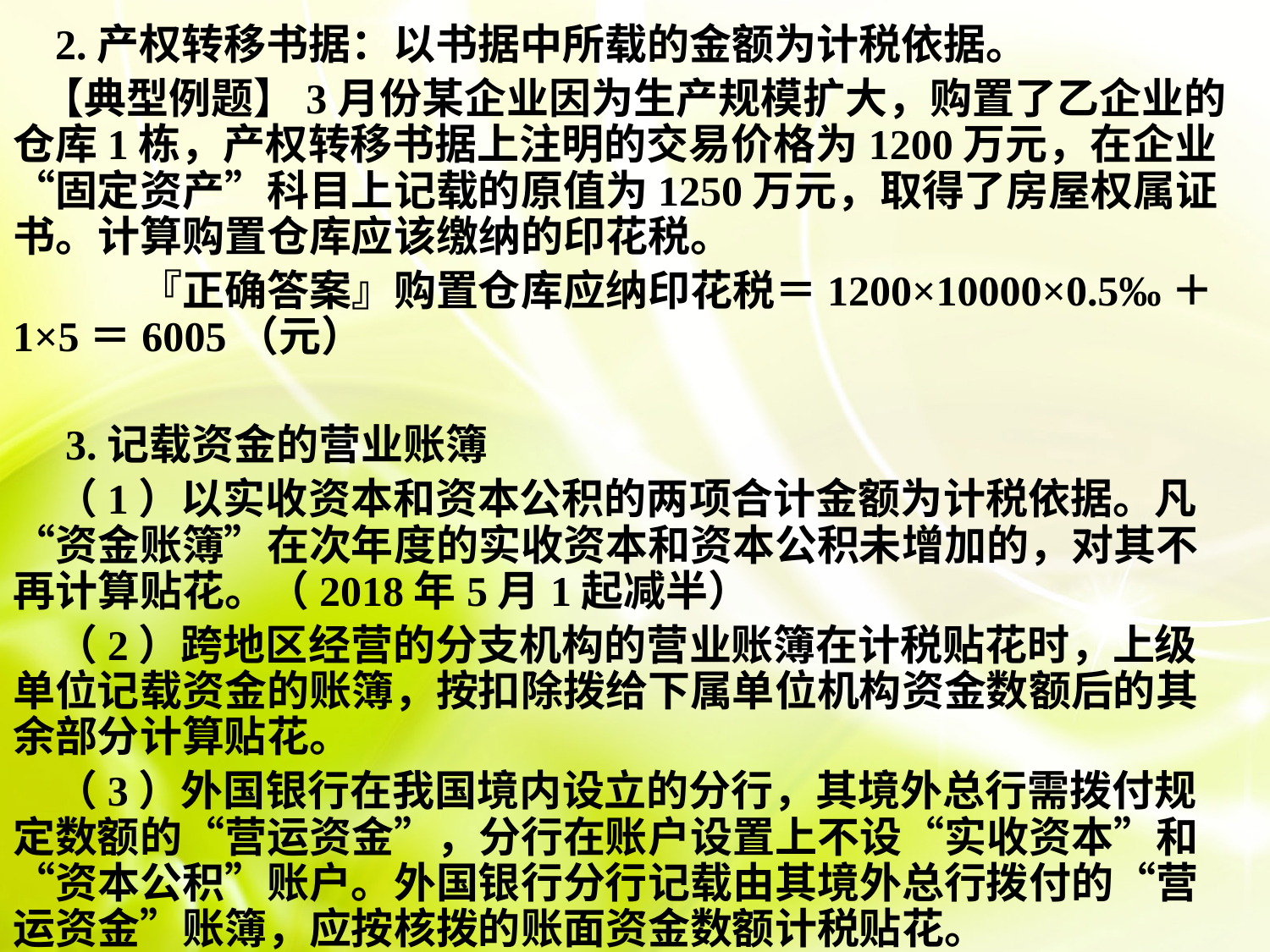

2.产权转移书据：以书据中所载的金额为计税依据。
  【典型例题】3月份某企业因为生产规模扩大，购置了乙企业的仓库1栋，产权转移书据上注明的交易价格为1200万元，在企业“固定资产”科目上记载的原值为1250万元，取得了房屋权属证书。计算购置仓库应该缴纳的印花税。
  	『正确答案』购置仓库应纳印花税＝1200×10000×0.5‰＋1×5＝6005（元）

　3.记载资金的营业账簿
　（1）以实收资本和资本公积的两项合计金额为计税依据。凡“资金账簿”在次年度的实收资本和资本公积未增加的，对其不再计算贴花。（2018年5月1起减半）
　（2）跨地区经营的分支机构的营业账簿在计税贴花时，上级单位记载资金的账簿，按扣除拨给下属单位机构资金数额后的其余部分计算贴花。
　（3）外国银行在我国境内设立的分行，其境外总行需拨付规定数额的“营运资金”，分行在账户设置上不设“实收资本”和“资本公积”账户。外国银行分行记载由其境外总行拨付的“营运资金”账簿，应按核拨的账面资金数额计税贴花。